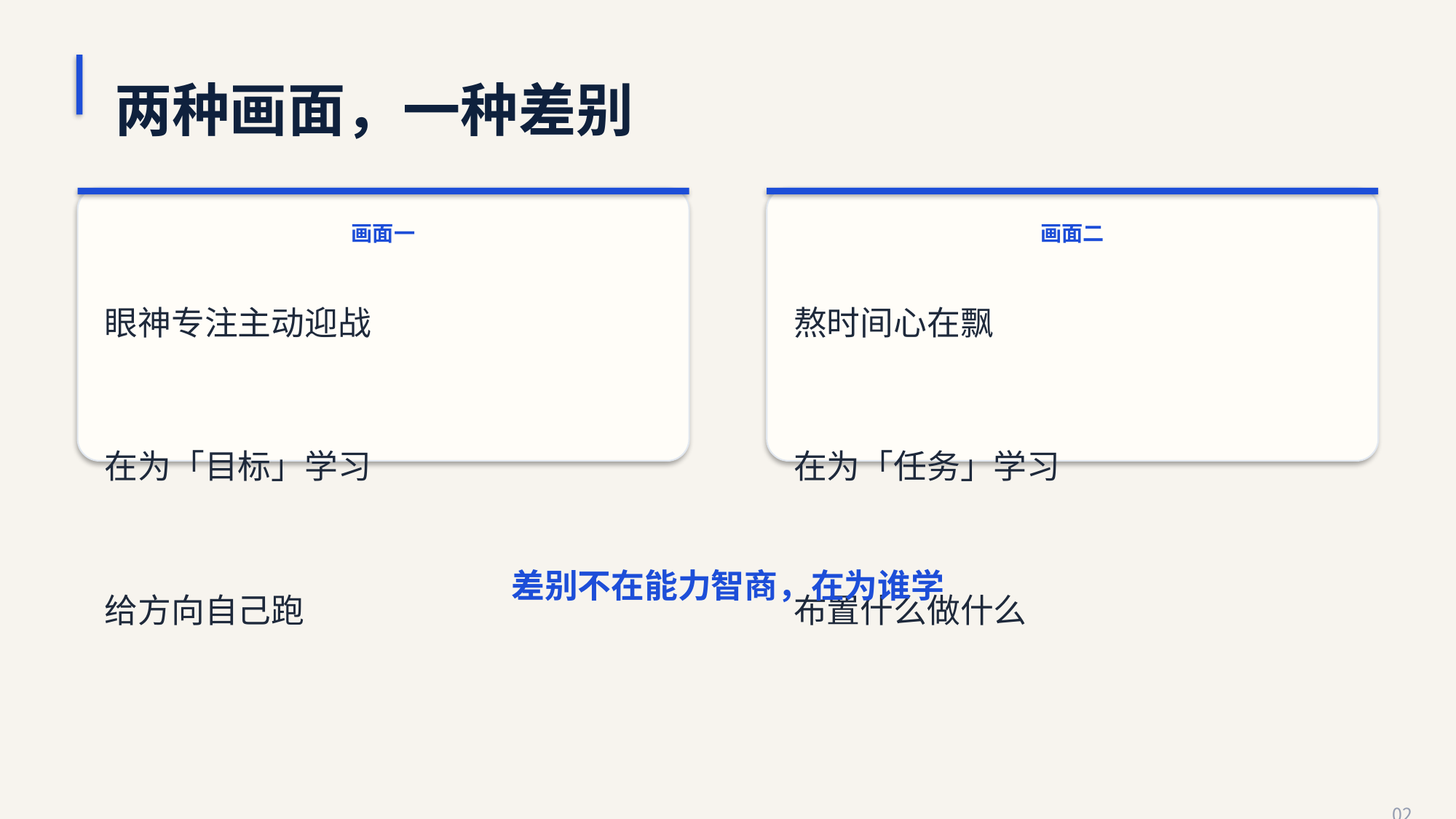

两种画面，一种差别

画面一
画面二
眼神专注主动迎战
在为「目标」学习
给方向自己跑
熬时间心在飘
在为「任务」学习
布置什么做什么
差别不在能力智商，在为谁学
02